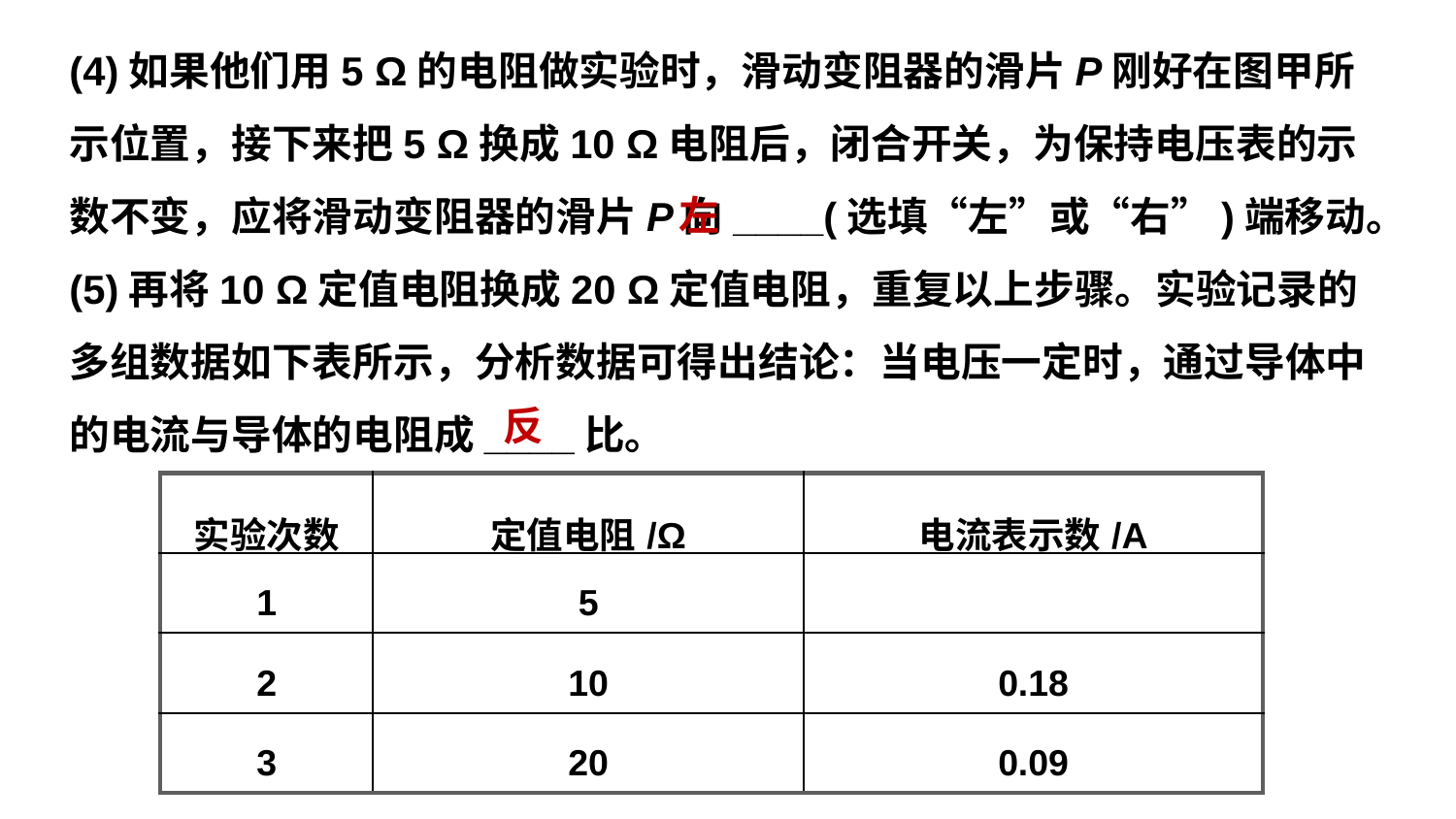

(4)如果他们用5 Ω的电阻做实验时，滑动变阻器的滑片P刚好在图甲所示位置，接下来把5 Ω换成10 Ω电阻后，闭合开关，为保持电压表的示数不变，应将滑动变阻器的滑片P向____(选填“左”或“右”)端移动。
(5)再将10 Ω定值电阻换成20 Ω定值电阻，重复以上步骤。实验记录的多组数据如下表所示，分析数据可得出结论：当电压一定时，通过导体中的电流与导体的电阻成____比。
左
反
| 实验次数 | 定值电阻/Ω | 电流表示数/A |
| --- | --- | --- |
| 1 | 5 |  |
| 2 | 10 | 0.18 |
| 3 | 20 | 0.09 |